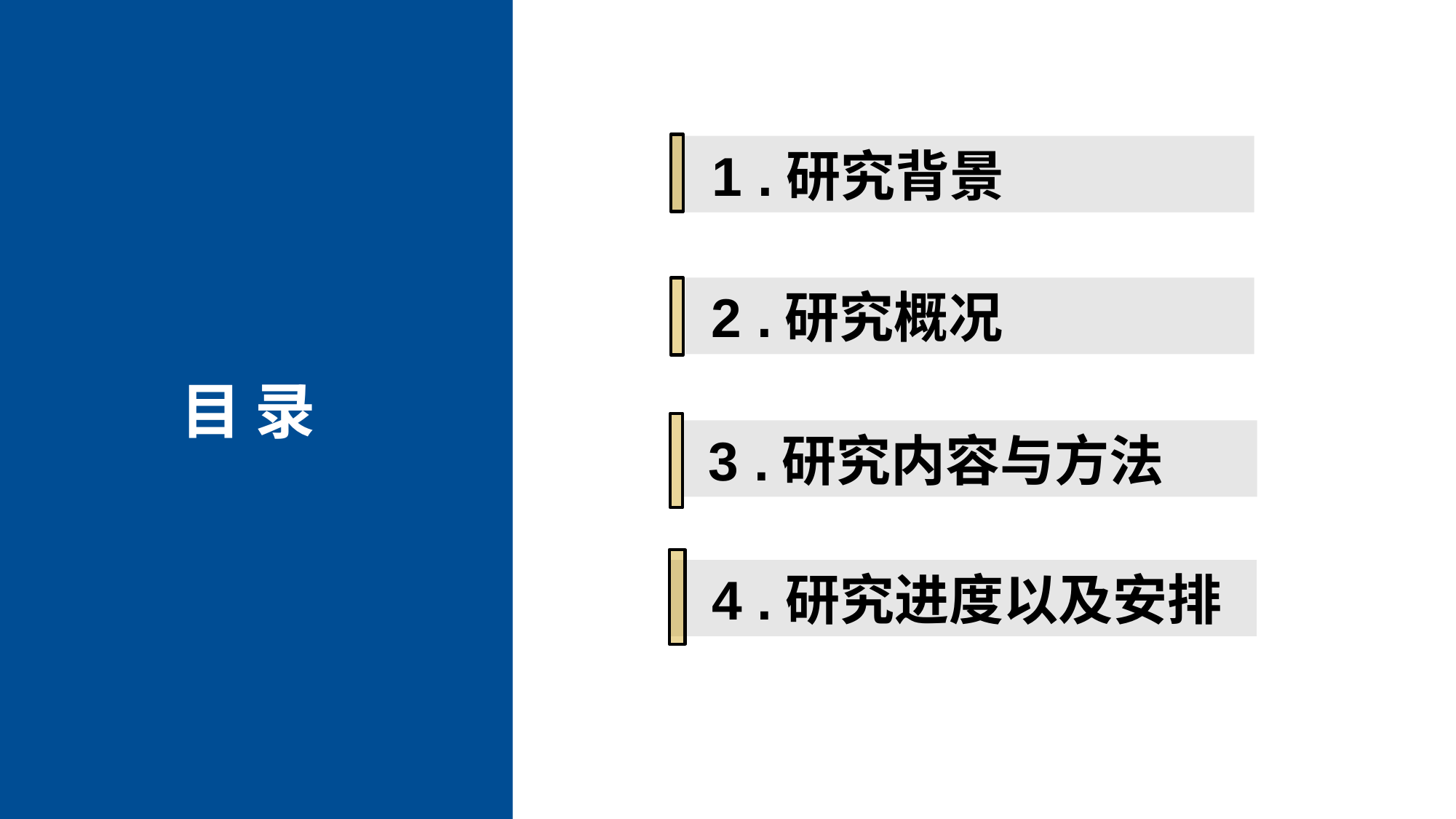

1 .研究背景

 2 .研究概况
目 录

 3 .研究内容与方法

  4 .研究进度以及安排